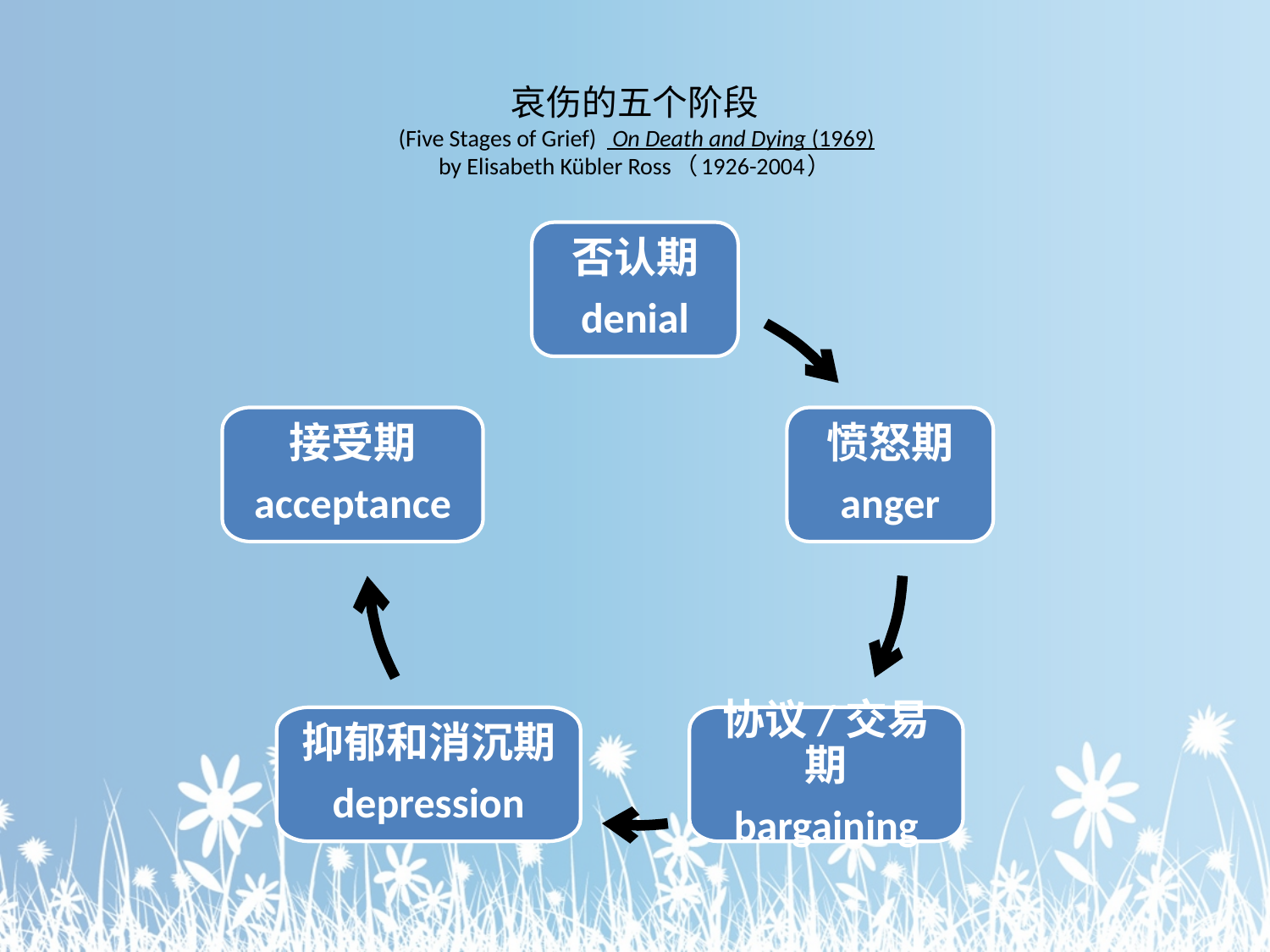

# 哀伤的五个阶段 (Five Stages of Grief)   On Death and Dying (1969) by Elisabeth Kübler Ross（1926-2004）
否认期
denial

接受期
acceptance
愤怒期
anger
抑郁和消沉期
depression
协议/交易期
bargaining